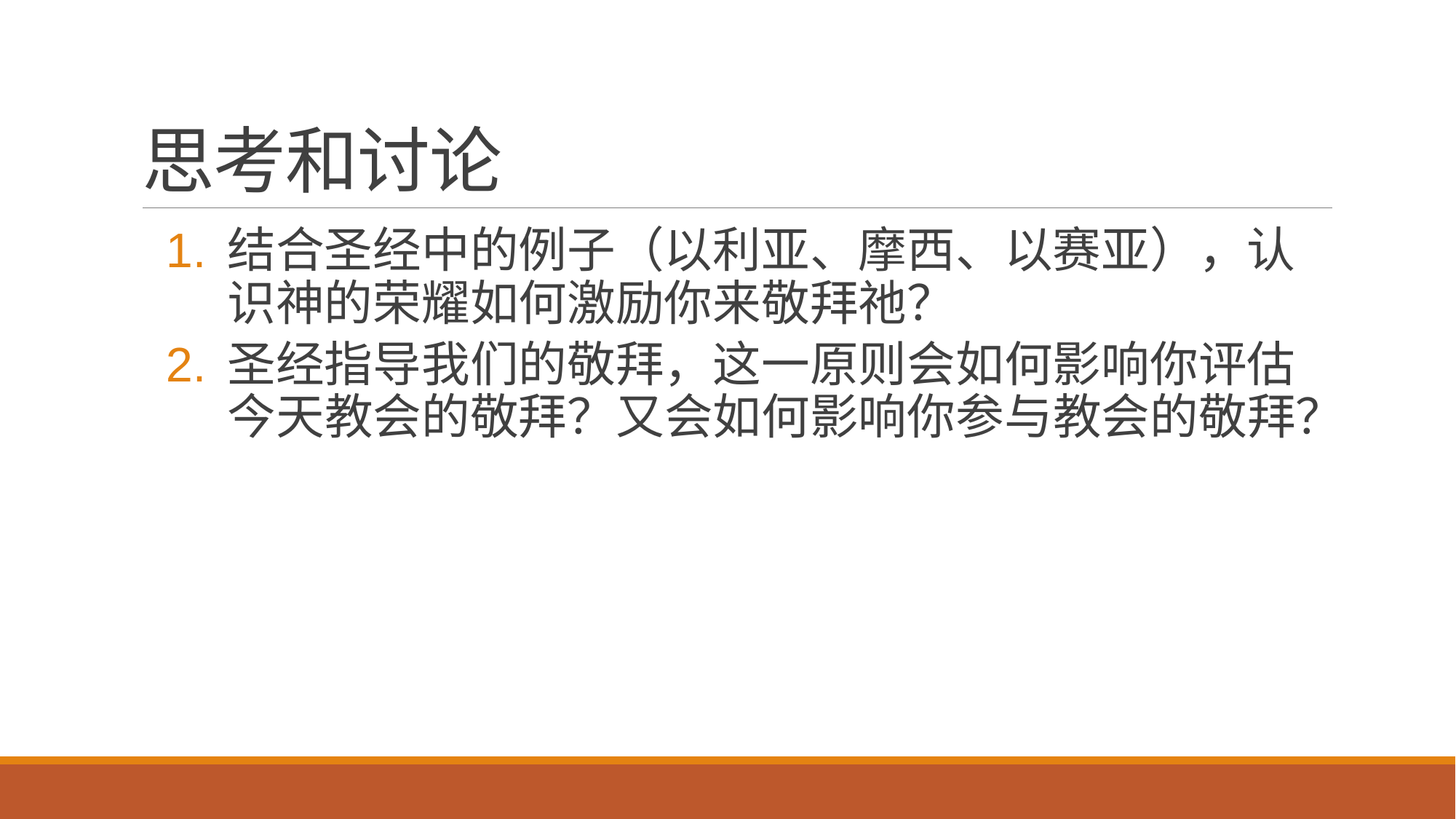

# 思考和讨论
结合圣经中的例子（以利亚、摩西、以赛亚），认识神的荣耀如何激励你来敬拜祂？
圣经指导我们的敬拜，这一原则会如何影响你评估今天教会的敬拜？又会如何影响你参与教会的敬拜？